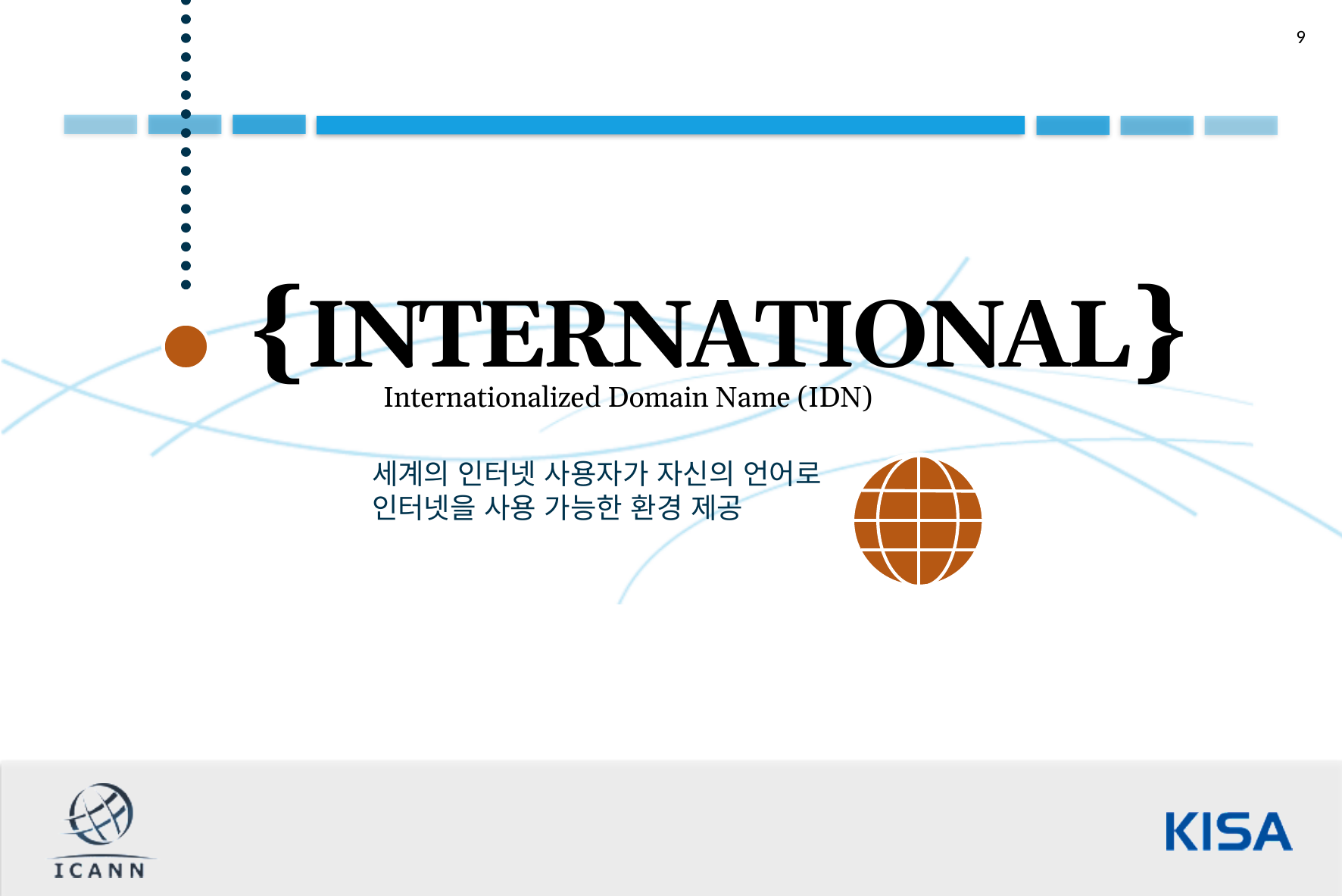

{INTERNATIONAL}

Internationalized Domain Name (IDN)

세계의 인터넷 사용자가 자신의 언어로
인터넷을 사용 가능한 환경 제공